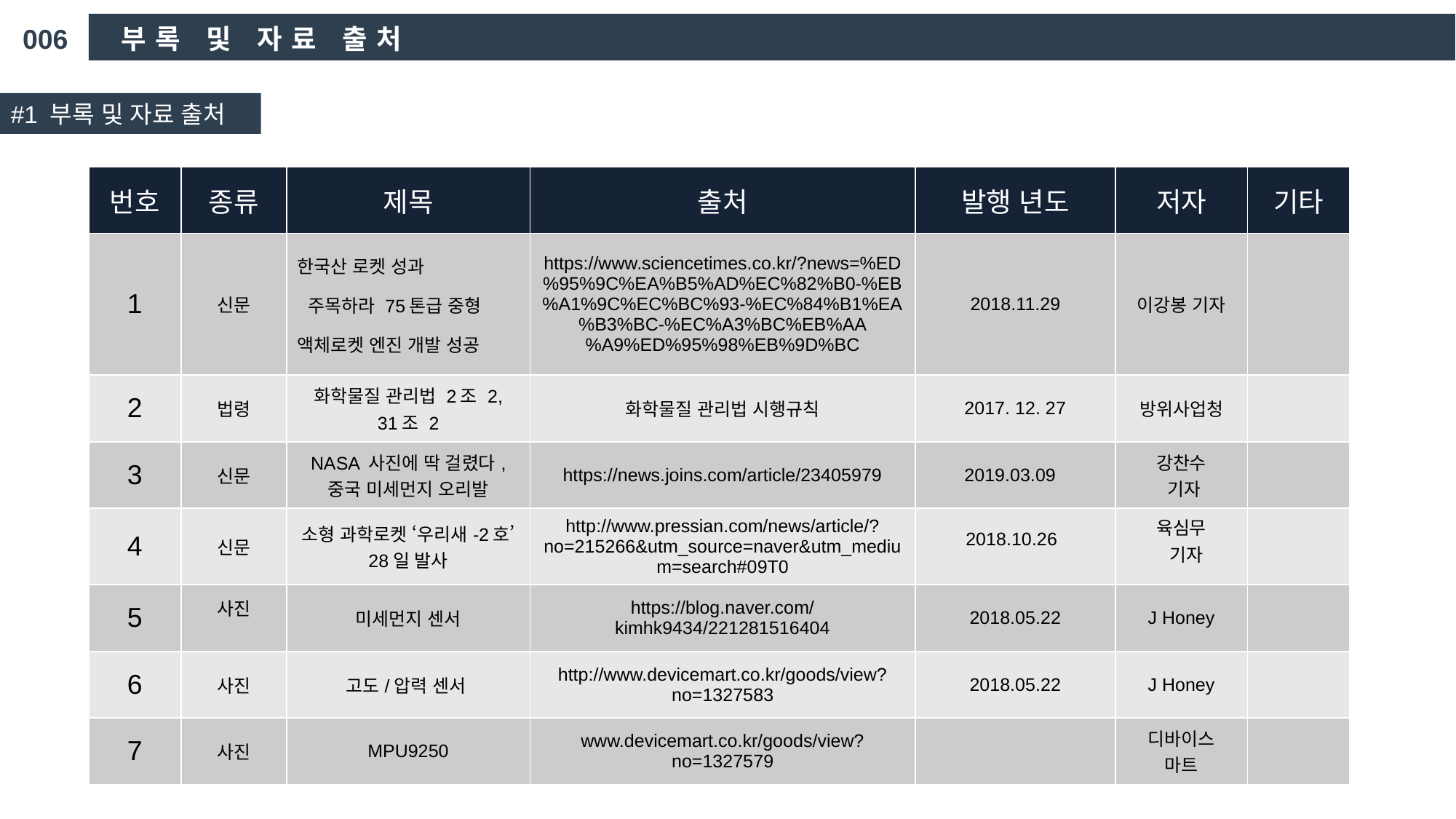

006
부록 및 자료 출처
#1 부록 및 자료 출처
| 번호 | 종류 | 제목 | 출처 | 발행 년도 | 저자 | 기타 |
| --- | --- | --- | --- | --- | --- | --- |
| 1 | 신문 | 한국산 로켓 성과 주목하라 75톤급 중형 액체로켓 엔진 개발 성공 | https://www.sciencetimes.co.kr/?news=%ED%95%9C%EA%B5%AD%EC%82%B0-%EB%A1%9C%EC%BC%93-%EC%84%B1%EA%B3%BC-%EC%A3%BC%EB%AA%A9%ED%95%98%EB%9D%BC | 2018.11.29 | 이강봉 기자 |  |
| 2 | 법령 | 화학물질 관리법 2조 2, 31조 2 | 화학물질 관리법 시행규칙 | 2017. 12. 27 | 방위사업청 |  |
| 3 | 신문 | NASA 사진에 딱 걸렸다, 중국 미세먼지 오리발 | https://news.joins.com/article/23405979 | 2019.03.09 | 강찬수 기자 |  |
| 4 | 신문 | 소형 과학로켓 ‘우리새-2호’ 28일 발사 | http://www.pressian.com/news/article/?no=215266&utm\_source=naver&utm\_medium=search#09T0 | 2018.10.26 | 육심무 기자 |  |
| 5 | 사진 | 미세먼지 센서 | https://blog.naver.com/kimhk9434/221281516404 | 2018.05.22 | J Honey |  |
| 6 | 사진 | 고도/압력 센서 | http://www.devicemart.co.kr/goods/view?no=1327583 | 2018.05.22 | J Honey |  |
| 7 | 사진 | MPU9250 | www.devicemart.co.kr/goods/view?no=1327579 |  | 디바이스 마트 |  |